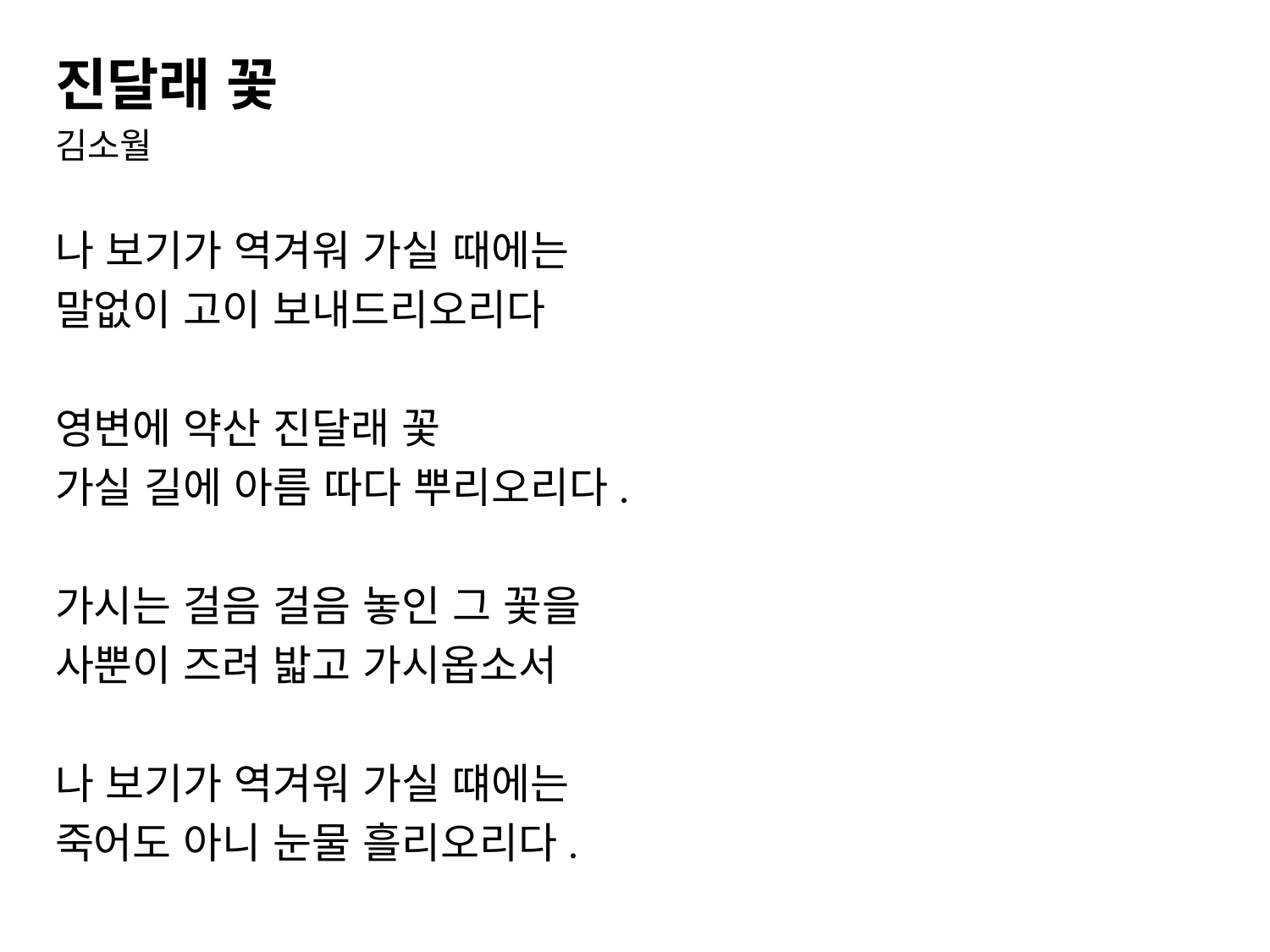

진달래 꽃
김소월

나 보기가 역겨워 가실 때에는
말없이 고이 보내드리오리다

영변에 약산 진달래 꽃
가실 길에 아름 따다 뿌리오리다.

가시는 걸음 걸음 놓인 그 꽃을
사뿐이 즈려 밟고 가시옵소서

나 보기가 역겨워 가실 떄에는
죽어도 아니 눈물 흘리오리다.